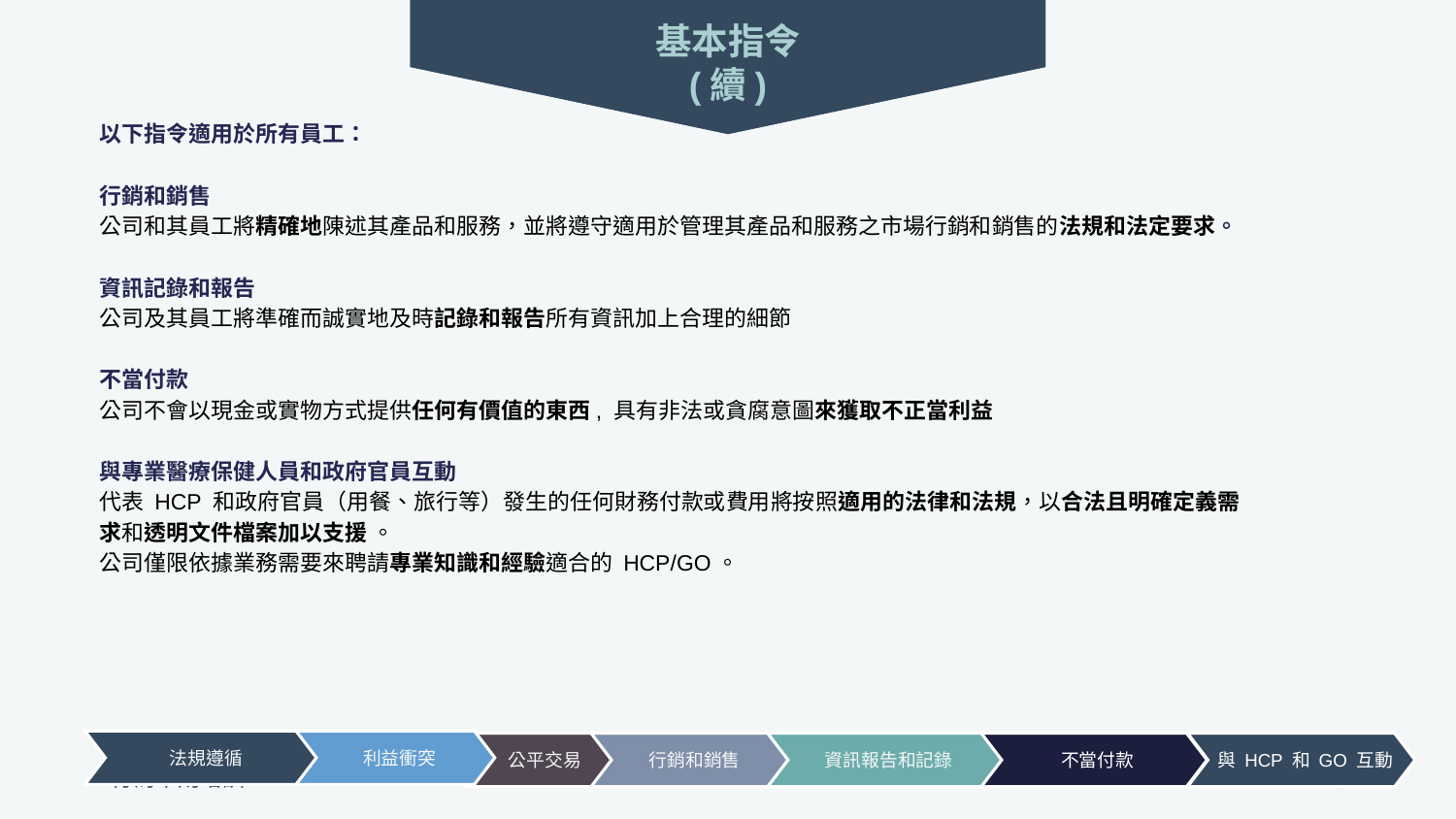

基本指令
(續)
以下指令適用於所有員工：

行銷和銷售
公司和其員工將精確地陳述其產品和服務，並將遵守適用於管理其產品和服務之市場行銷和銷售的法規和法定要求。

資訊記錄和報告
公司及其員工將準確而誠實地及時記錄和報告所有資訊加上合理的細節

不當付款
公司不會以現金或實物方式提供任何有價值的東西, 具有非法或貪腐意圖來獲取不正當利益

與專業醫療保健人員和政府官員互動
代表 HCP 和政府官員（用餐、旅行等）發生的任何財務付款或費用將按照適用的法律和法規，以合法且明確定義需求和透明文件檔案加以支援 。
公司僅限依據業務需要來聘請專業知識和經驗適合的 HCP/GO。

法規遵循
利益衝突
行銷和銷售
資訊報告和記錄
不當付款
與 HCP 和 GO 互動
公平交易
8